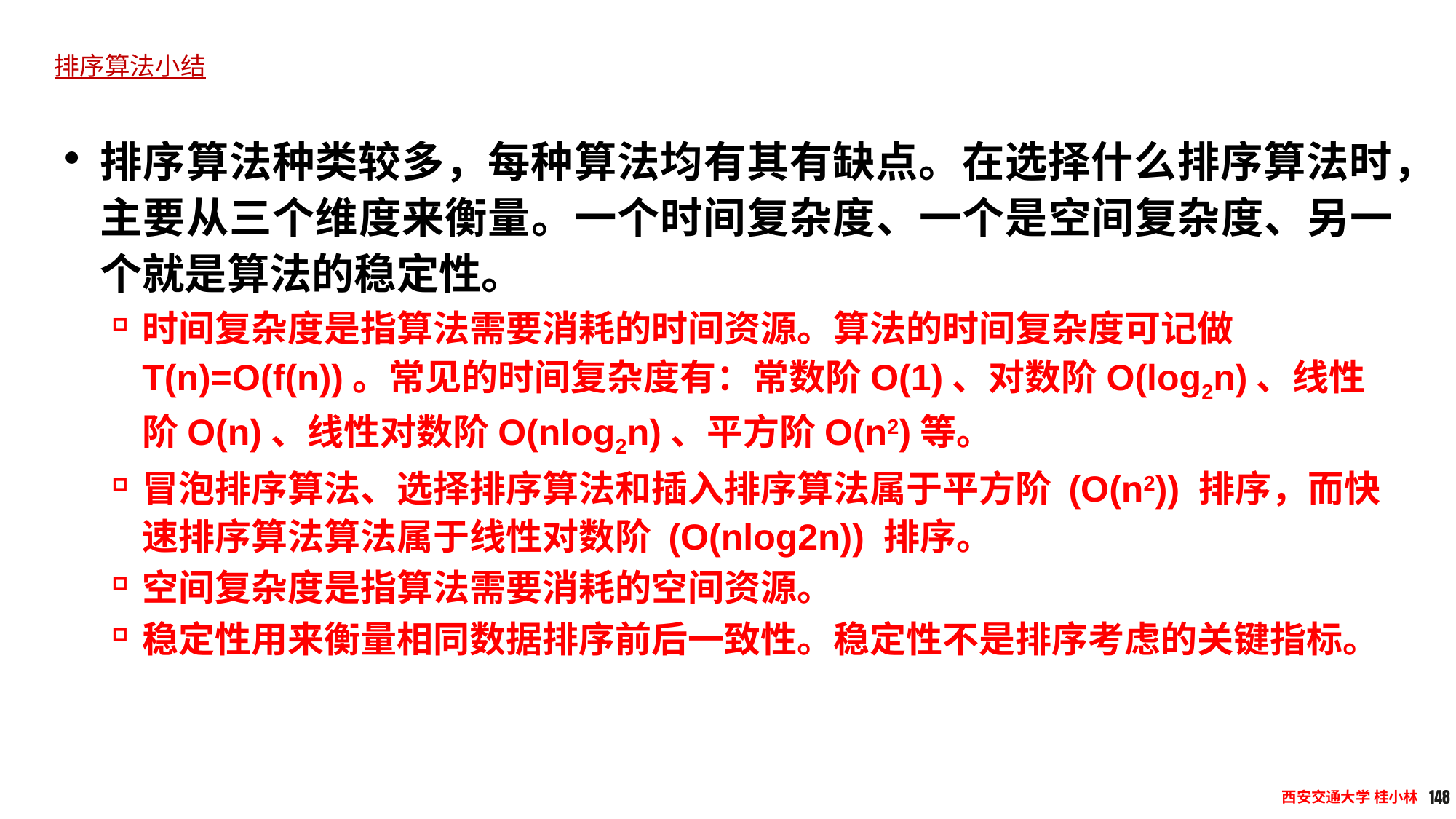

# 排序算法小结
排序算法种类较多，每种算法均有其有缺点。在选择什么排序算法时，主要从三个维度来衡量。一个时间复杂度、一个是空间复杂度、另一个就是算法的稳定性。
时间复杂度是指算法需要消耗的时间资源。算法的时间复杂度可记做T(n)=Ο(f(n))。常见的时间复杂度有：常数阶O(1)、对数阶O(log2n)、线性阶O(n)、线性对数阶O(nlog2n)、平方阶O(n2)等。
冒泡排序算法、选择排序算法和插入排序算法属于平方阶 (O(n2)) 排序，而快速排序算法算法属于线性对数阶 (O(nlog2n)) 排序。
空间复杂度是指算法需要消耗的空间资源。
稳定性用来衡量相同数据排序前后一致性。稳定性不是排序考虑的关键指标。